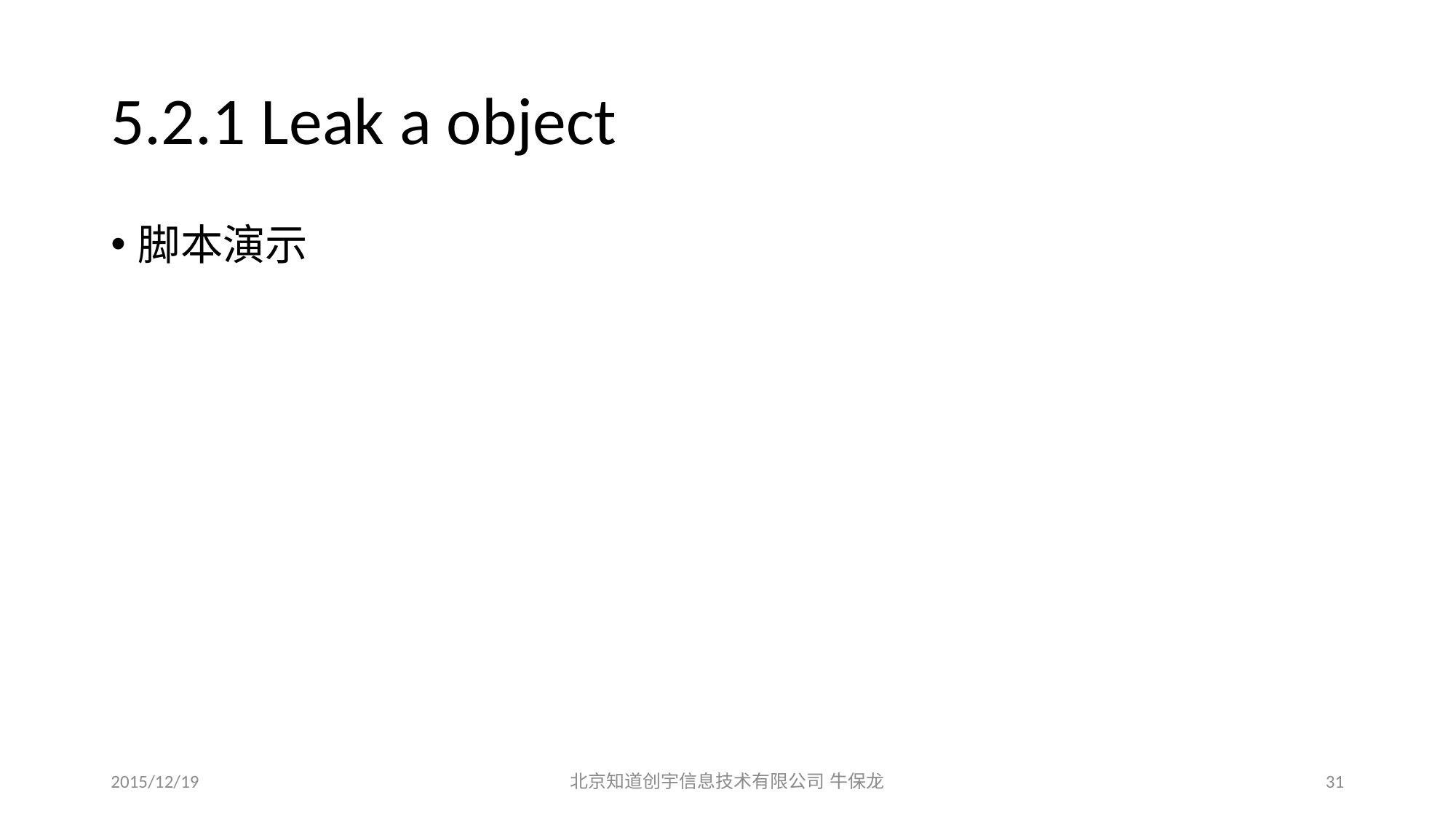

# 5.2.1 Leak a object
脚本演示
2015/12/19
北京知道创宇信息技术有限公司 牛保龙
31